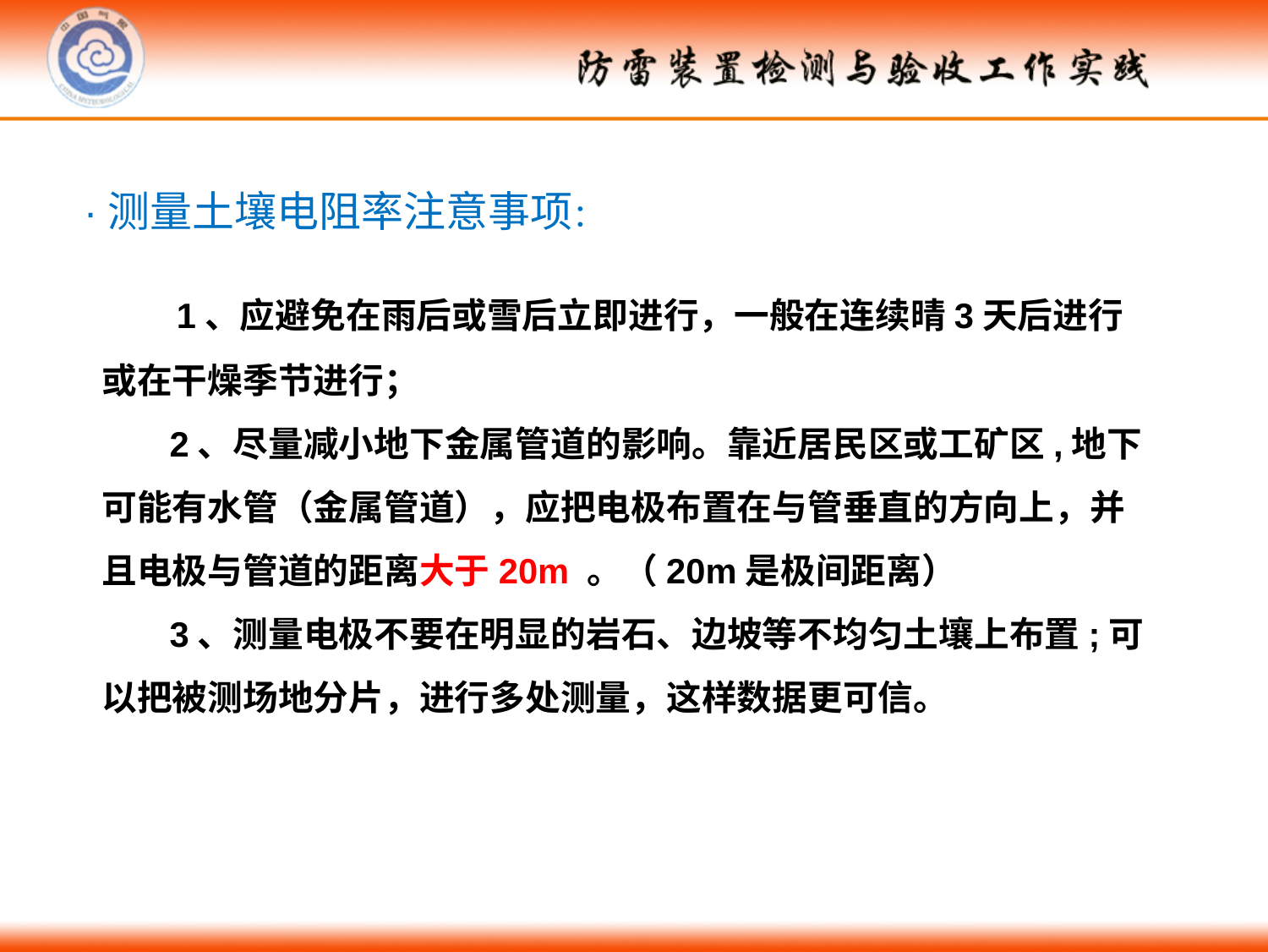

·测量土壤电阻率注意事项：
　   1、应避免在雨后或雪后立即进行，一般在连续晴3天后进行或在干燥季节进行；
　   2、尽量减小地下金属管道的影响。靠近居民区或工矿区,地下可能有水管（金属管道），应把电极布置在与管垂直的方向上，并且电极与管道的距离大于20m 。（20m是极间距离）
　   3、测量电极不要在明显的岩石、边坡等不均匀土壤上布置;可以把被测场地分片，进行多处测量，这样数据更可信。